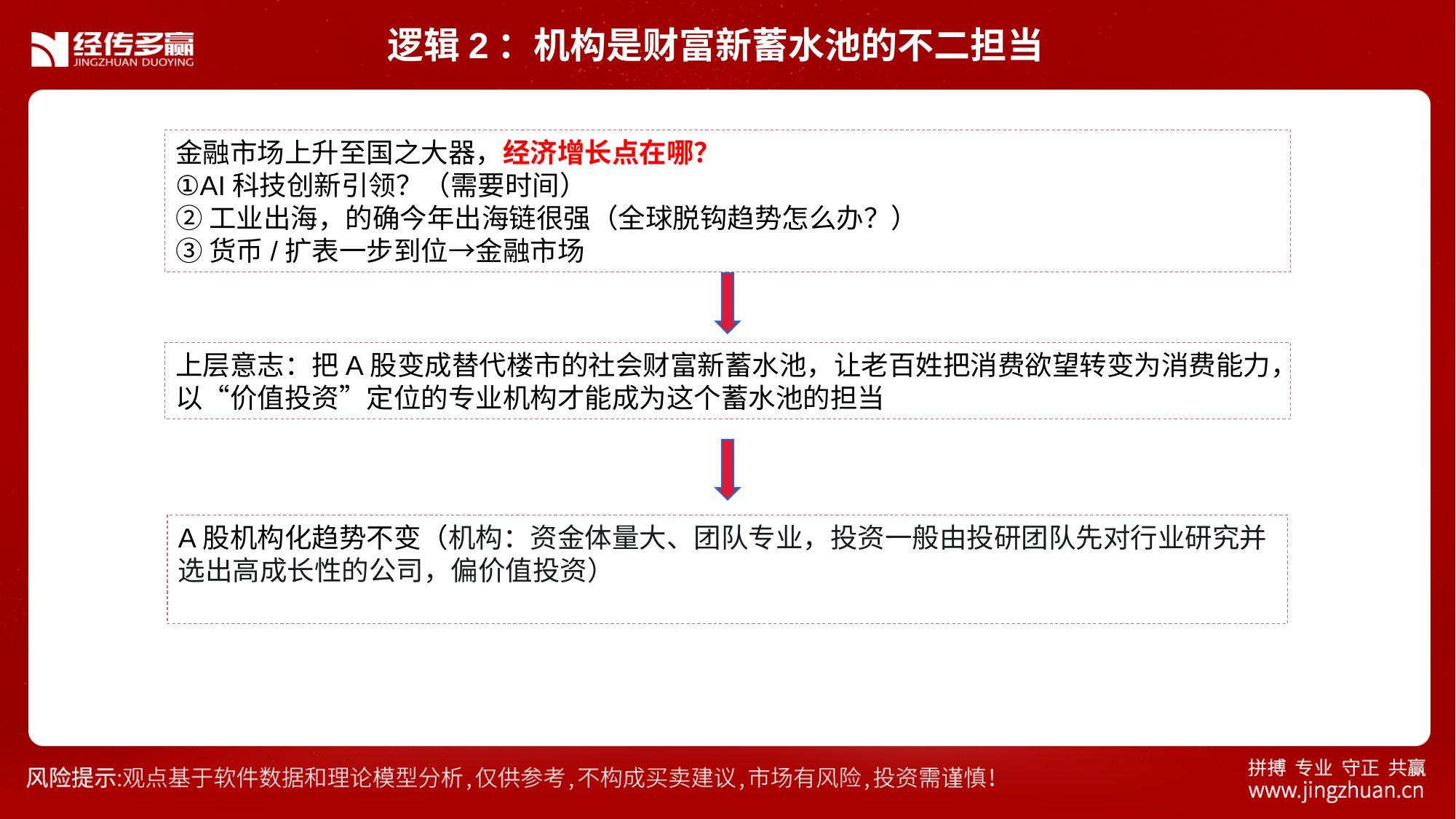

逻辑2：机构是财富新蓄水池的不二担当
金融市场上升至国之大器，经济增长点在哪？
①AI科技创新引领？（需要时间）
②工业出海，的确今年出海链很强（全球脱钩趋势怎么办？）
③货币/扩表一步到位→金融市场

上层意志：把A股变成替代楼市的社会财富新蓄水池，让老百姓把消费欲望转变为消费能力，以“价值投资”定位的专业机构才能成为这个蓄水池的担当

A股机构化趋势不变（机构：资金体量大、团队专业，投资一般由投研团队先对行业研究并选出高成长性的公司，偏价值投资）